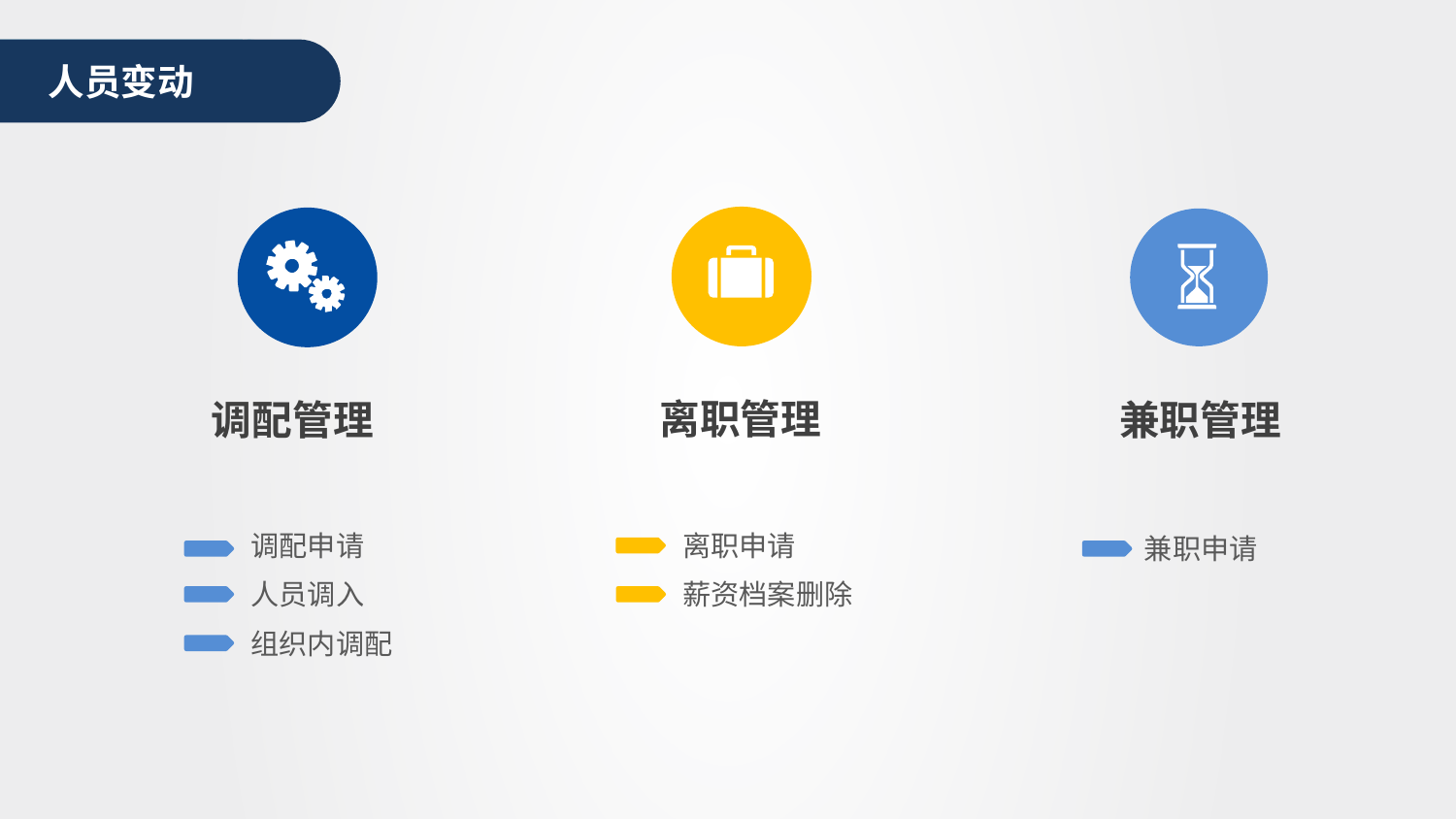

人员变动

离职管理
兼职管理
调配管理
调配申请
离职申请
兼职申请

人员调入
薪资档案删除

组织内调配